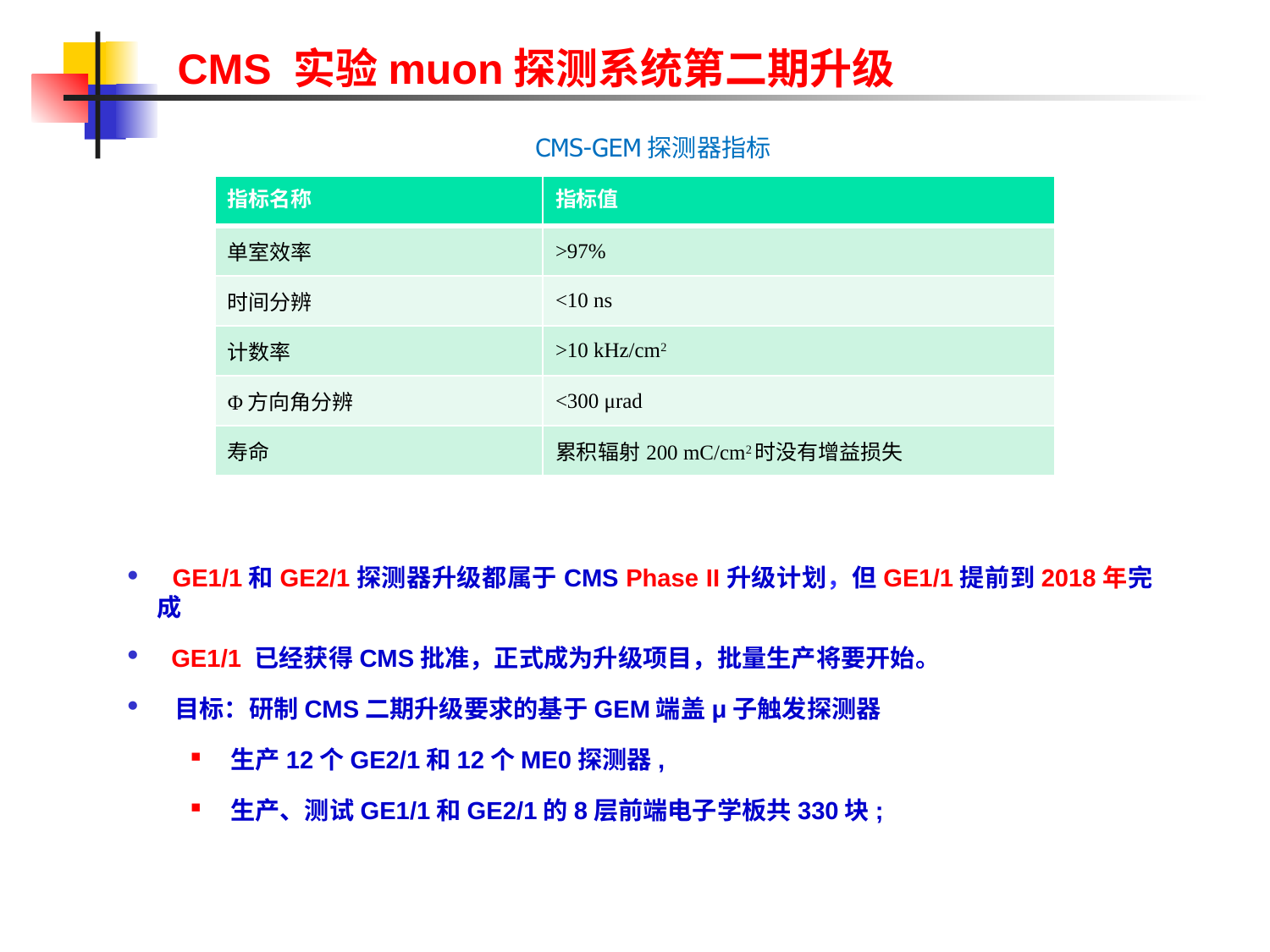

CMS 实验muon探测系统第二期升级
CMS-GEM探测器指标
| 指标名称 | 指标值 |
| --- | --- |
| 单室效率 | >97% |
| 时间分辨 | <10 ns |
| 计数率 | >10 kHz/cm2 |
| Φ方向角分辨 | <300 μrad |
| 寿命 | 累积辐射200 mC/cm2时没有增益损失 |
  GE1/1和GE2/1探测器升级都属于CMS Phase II升级计划，但GE1/1提前到2018年完成
  GE1/1 已经获得CMS批准，正式成为升级项目，批量生产将要开始。
  目标：研制CMS二期升级要求的基于GEM端盖μ子触发探测器
生产12个GE2/1和12个ME0探测器,
生产、测试GE1/1和GE2/1的8层前端电子学板共330块;